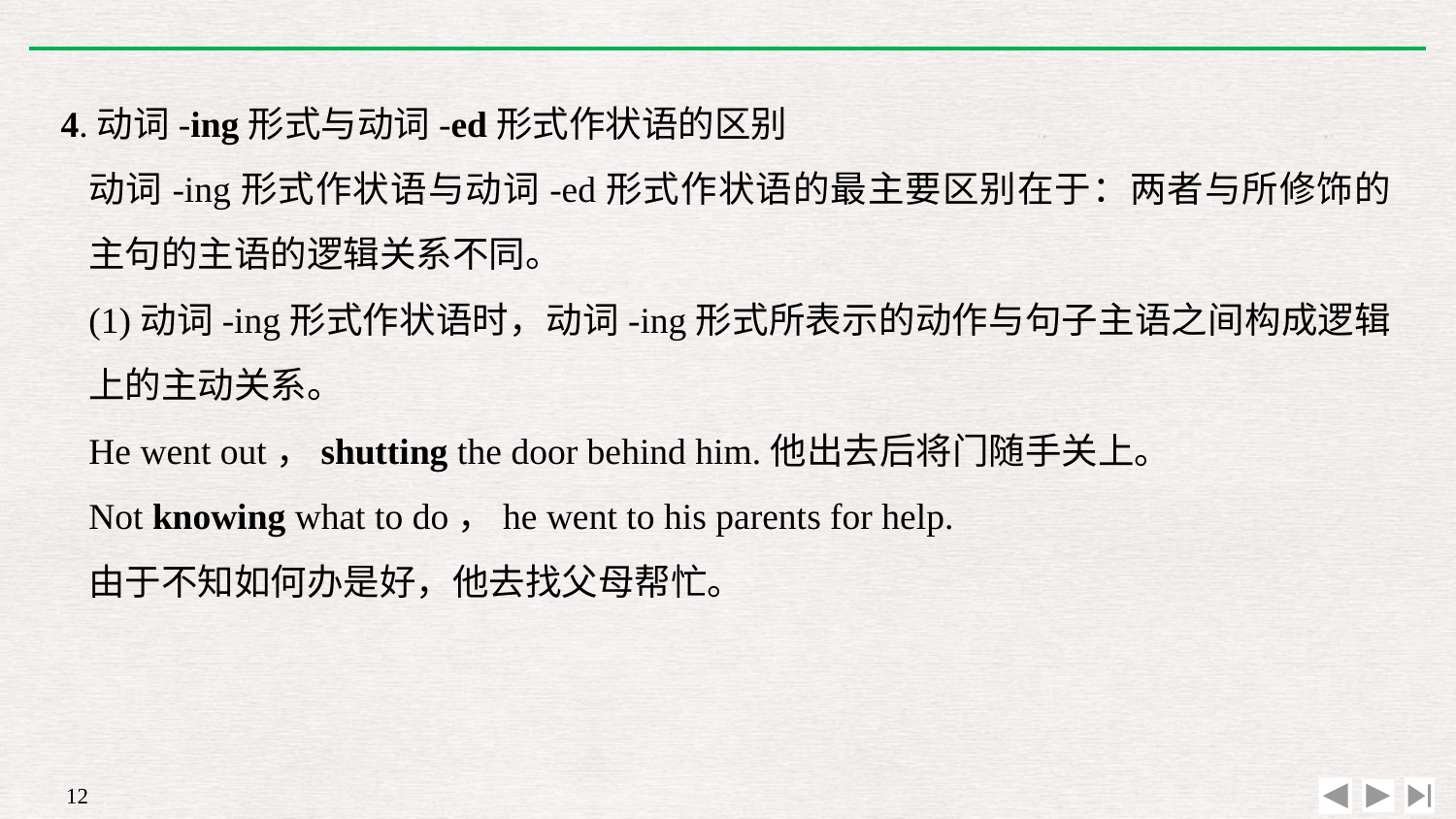

4.动词-ing形式与动词-ed形式作状语的区别
动词-ing形式作状语与动词-ed形式作状语的最主要区别在于：两者与所修饰的主句的主语的逻辑关系不同。
(1)动词-ing形式作状语时，动词-ing形式所表示的动作与句子主语之间构成逻辑上的主动关系。
He went out，shutting the door behind him.他出去后将门随手关上。
Not knowing what to do，he went to his parents for help.
由于不知如何办是好，他去找父母帮忙。